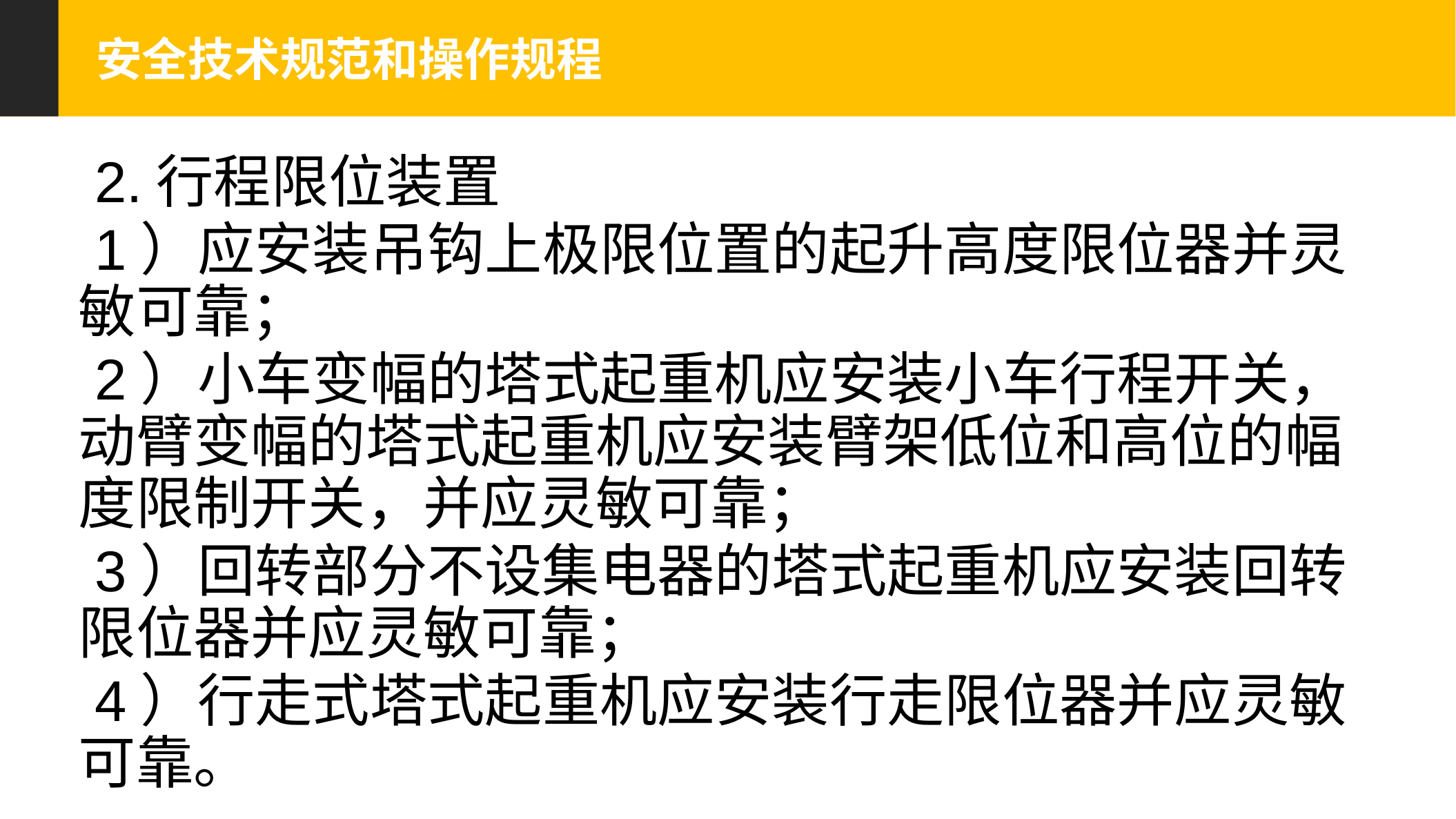

安全技术规范和操作规程
 2.行程限位装置
 1）应安装吊钩上极限位置的起升高度限位器并灵敏可靠；
 2）小车变幅的塔式起重机应安装小车行程开关，动臂变幅的塔式起重机应安装臂架低位和高位的幅度限制开关，并应灵敏可靠；
 3）回转部分不设集电器的塔式起重机应安装回转限位器并应灵敏可靠；
 4）行走式塔式起重机应安装行走限位器并应灵敏可靠。